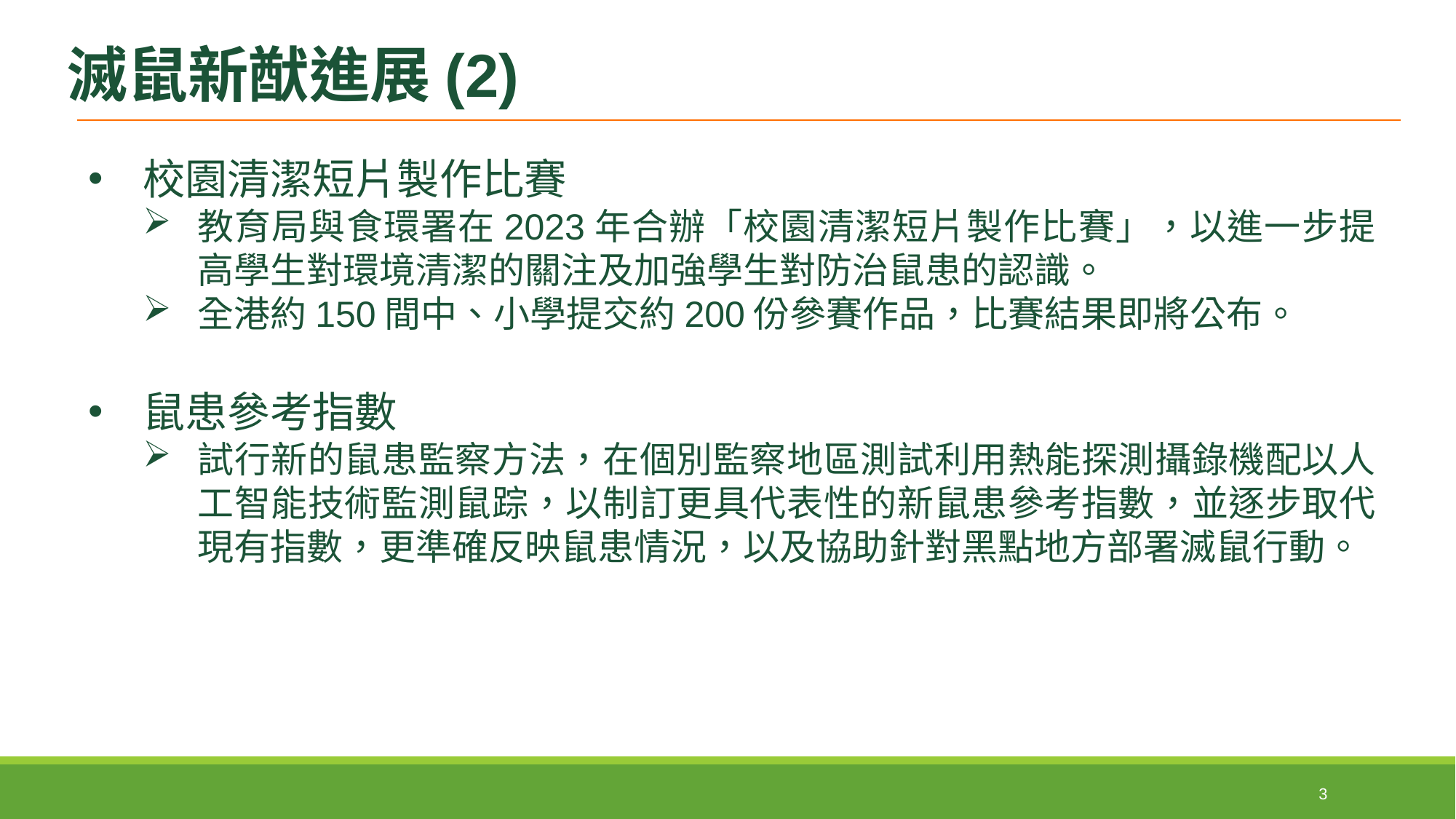

滅鼠新猷進展(2)
校園清潔短片製作比賽
教育局與食環署在2023年合辦「校園清潔短片製作比賽」，以進一步提高學生對環境清潔的關注及加強學生對防治鼠患的認識。
全港約150間中、小學提交約200份參賽作品，比賽結果即將公布。

鼠患參考指數
試行新的鼠患監察方法，在個別監察地區測試利用熱能探測攝錄機配以人工智能技術監測鼠踪，以制訂更具代表性的新鼠患參考指數，並逐步取代現有指數，更準確反映鼠患情況，以及協助針對黑點地方部署滅鼠行動。

3